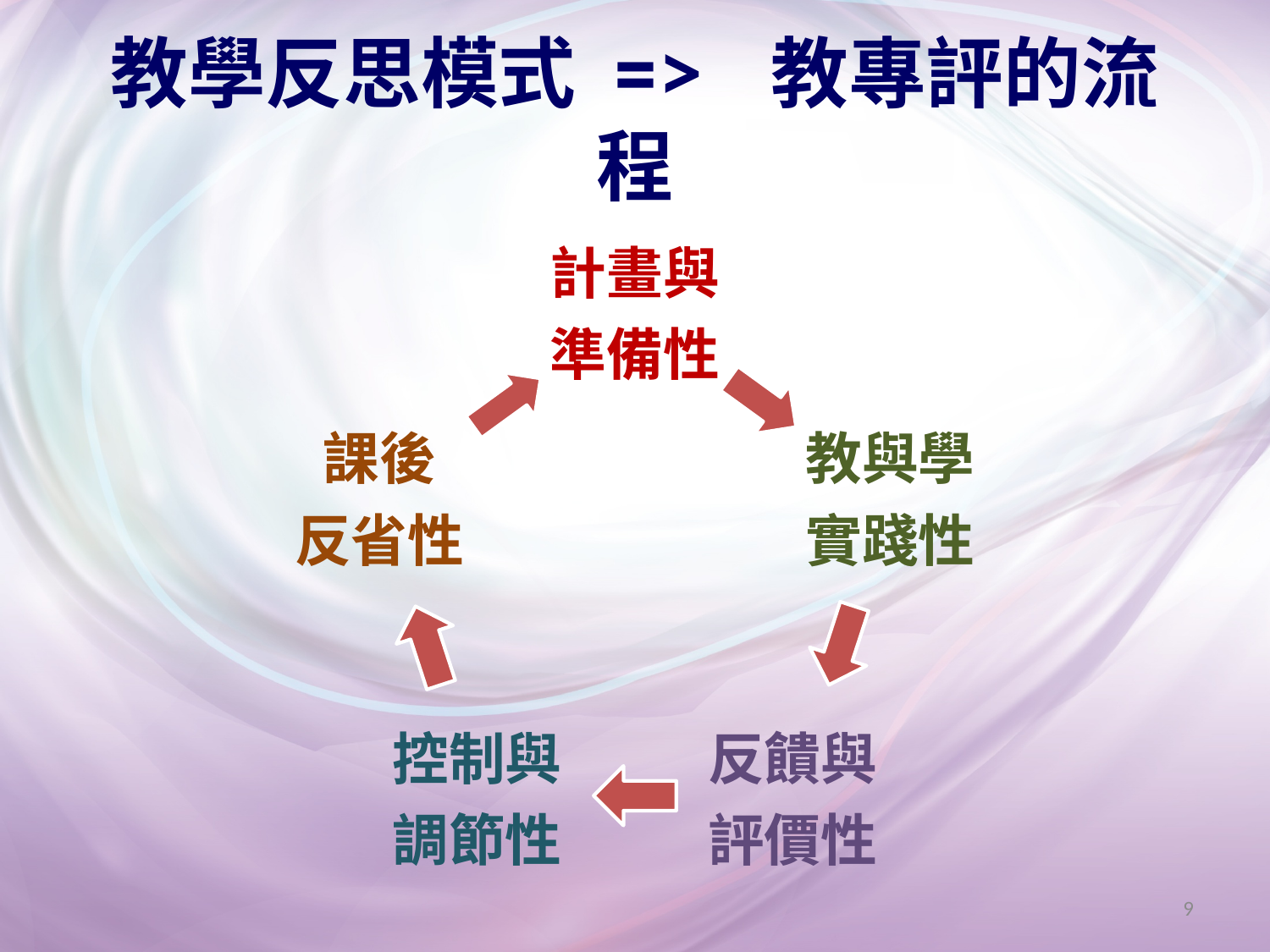

# 教學反思模式 => 教專評的流程
計畫與
準備性
反饋與
評價性
控制與
調節性
課後
反省性
教與學
實踐性
9